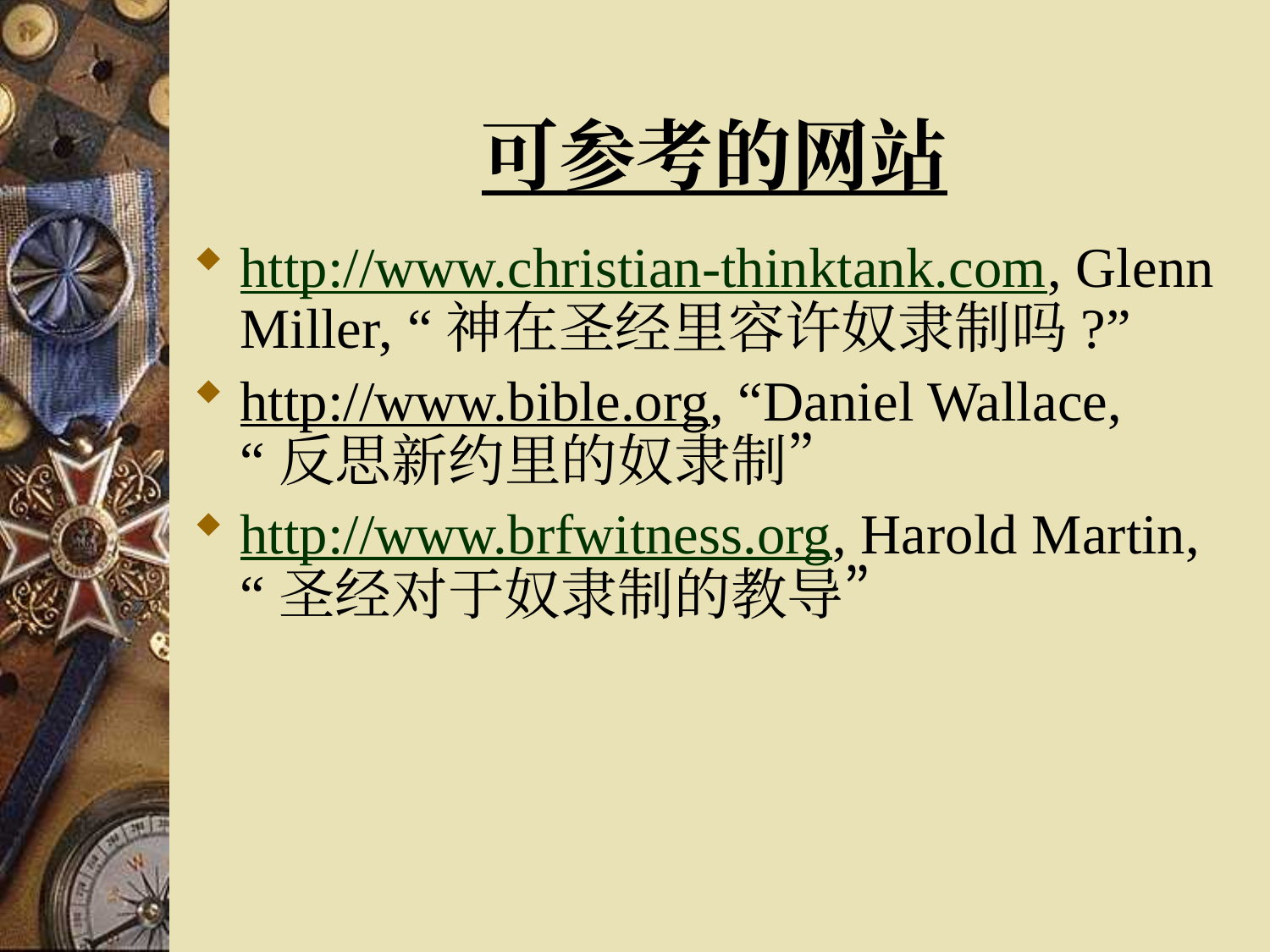

# 可参考的网站
http://www.christian-thinktank.com, Glenn Miller, “神在圣经里容许奴隶制吗?”
http://www.bible.org, “Daniel Wallace, “反思新约里的奴隶制”
http://www.brfwitness.org, Harold Martin, “圣经对于奴隶制的教导”